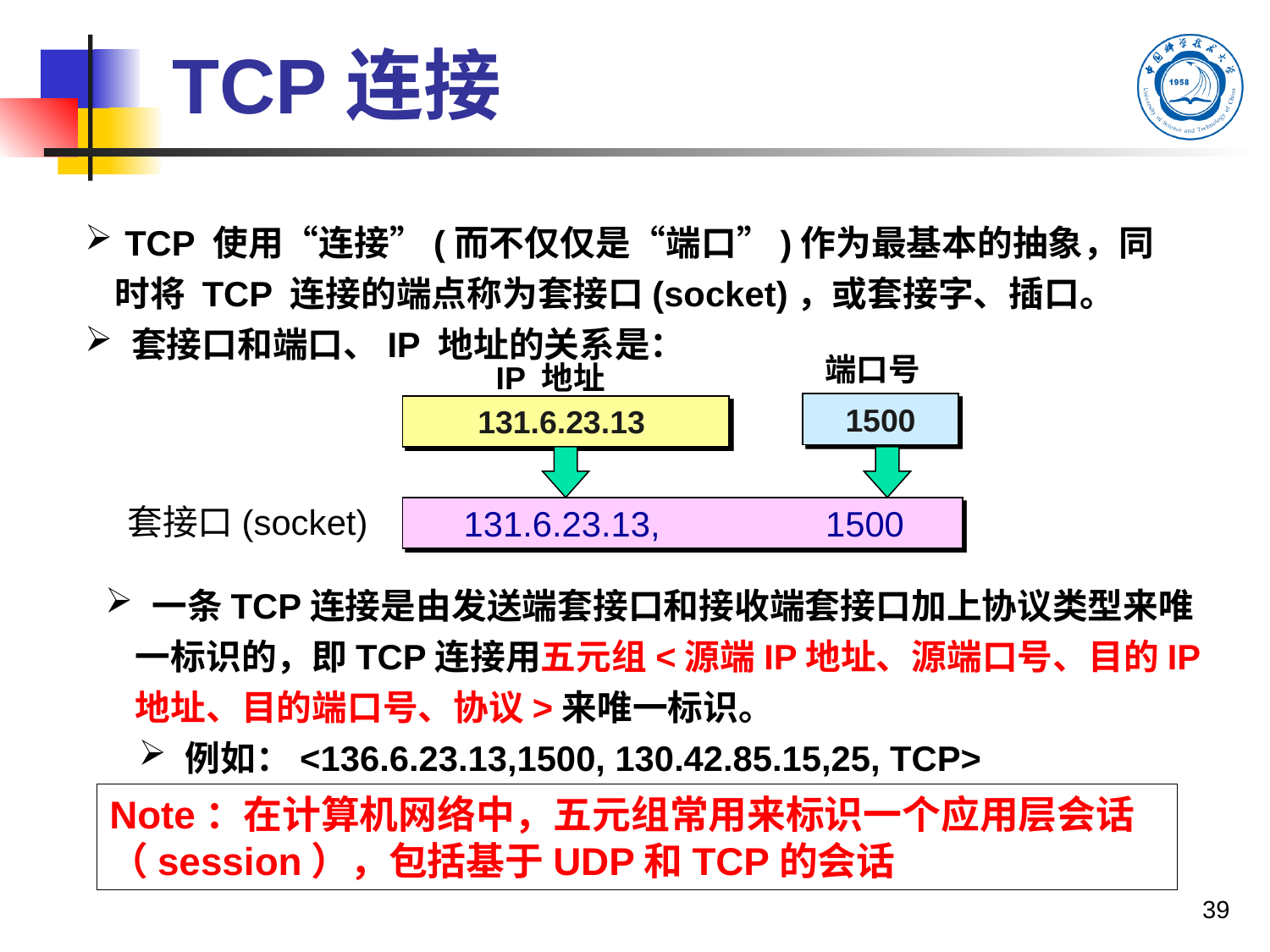

#
TCP连接
 TCP 使用“连接”(而不仅仅是“端口”)作为最基本的抽象，同时将 TCP 连接的端点称为套接口(socket)，或套接字、插口。
 套接口和端口、IP 地址的关系是：
端口号
1500
IP 地址
131.6.23.13

套接口(socket)
     131.6.23.13,                 1500
 一条TCP连接是由发送端套接口和接收端套接口加上协议类型来唯一标识的，即TCP连接用五元组<源端IP地址、源端口号、目的IP地址、目的端口号、协议>来唯一标识。
 例如：<136.6.23.13,1500, 130.42.85.15,25, TCP>
Note：在计算机网络中，五元组常用来标识一个应用层会话（session），包括基于UDP和TCP的会话
39